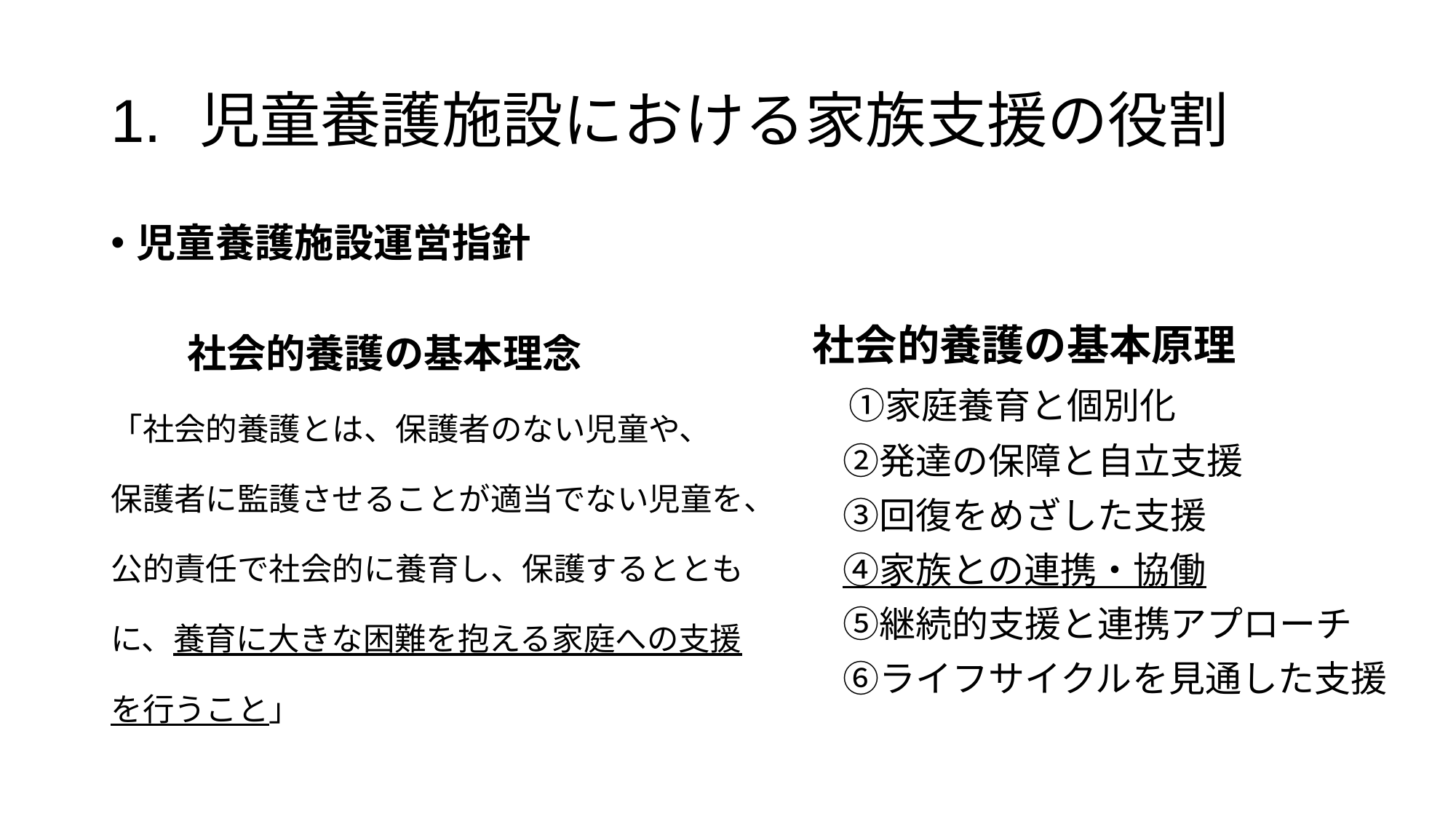

# 児童養護施設における家族支援の役割
児童養護施設運営指針

　　社会的養護の基本理念
「社会的養護とは、保護者のない児童や、
保護者に監護させることが適当でない児童を、
公的責任で社会的に養育し、保護するととも
に、養育に大きな困難を抱える家庭への支援
を行うこと」
　社会的養護の基本原理
　　①家庭養育と個別化
　　②発達の保障と自立支援
　　③回復をめざした支援
　　④家族との連携・協働
　　⑤継続的支援と連携アプローチ
　　⑥ライフサイクルを見通した支援